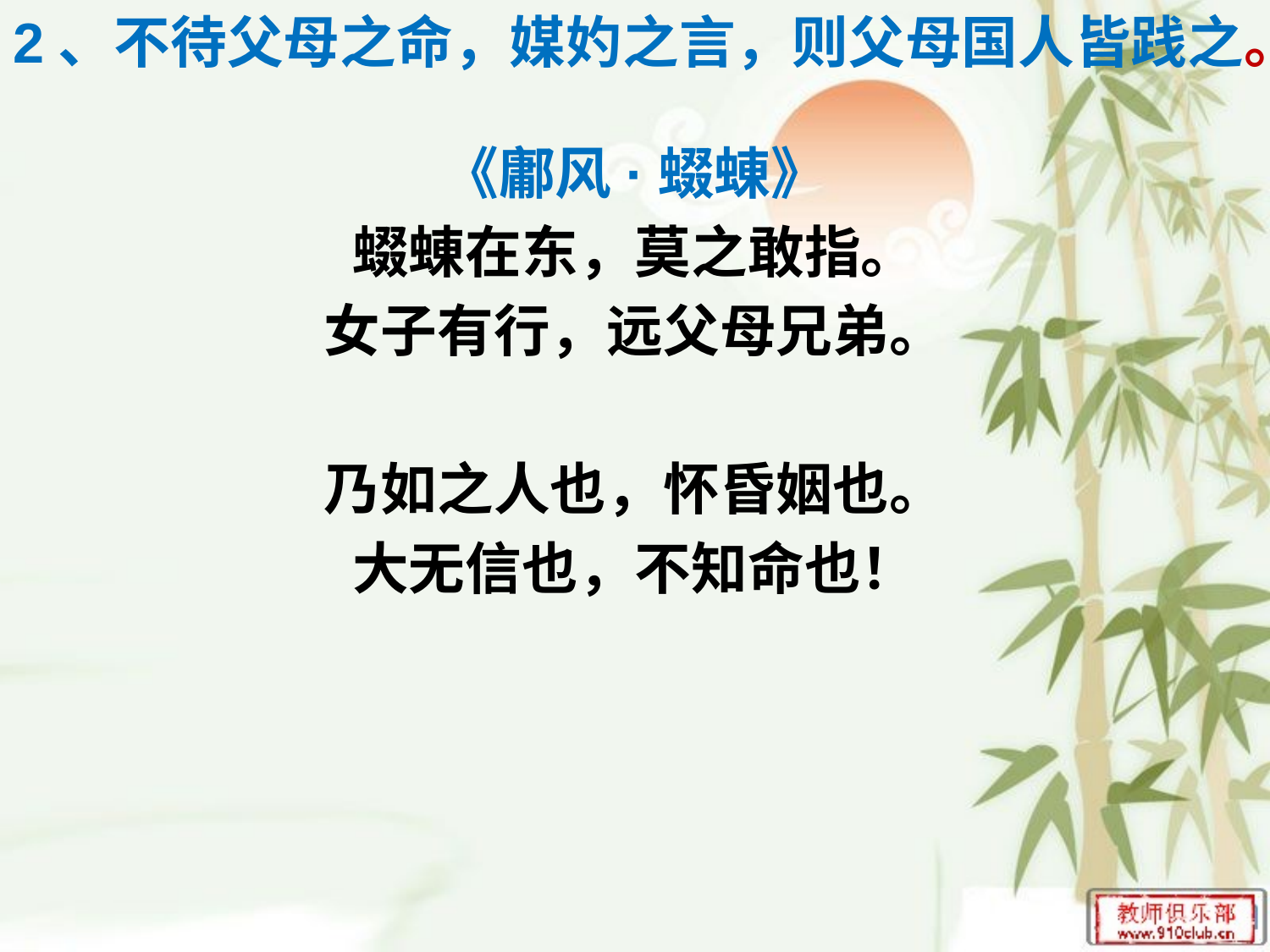

2、不待父母之命，媒妁之言，则父母国人皆践之。

《鄘风·蝃蝀》
蝃蝀在东，莫之敢指。
女子有行，远父母兄弟。

乃如之人也，怀昏姻也。
大无信也，不知命也！